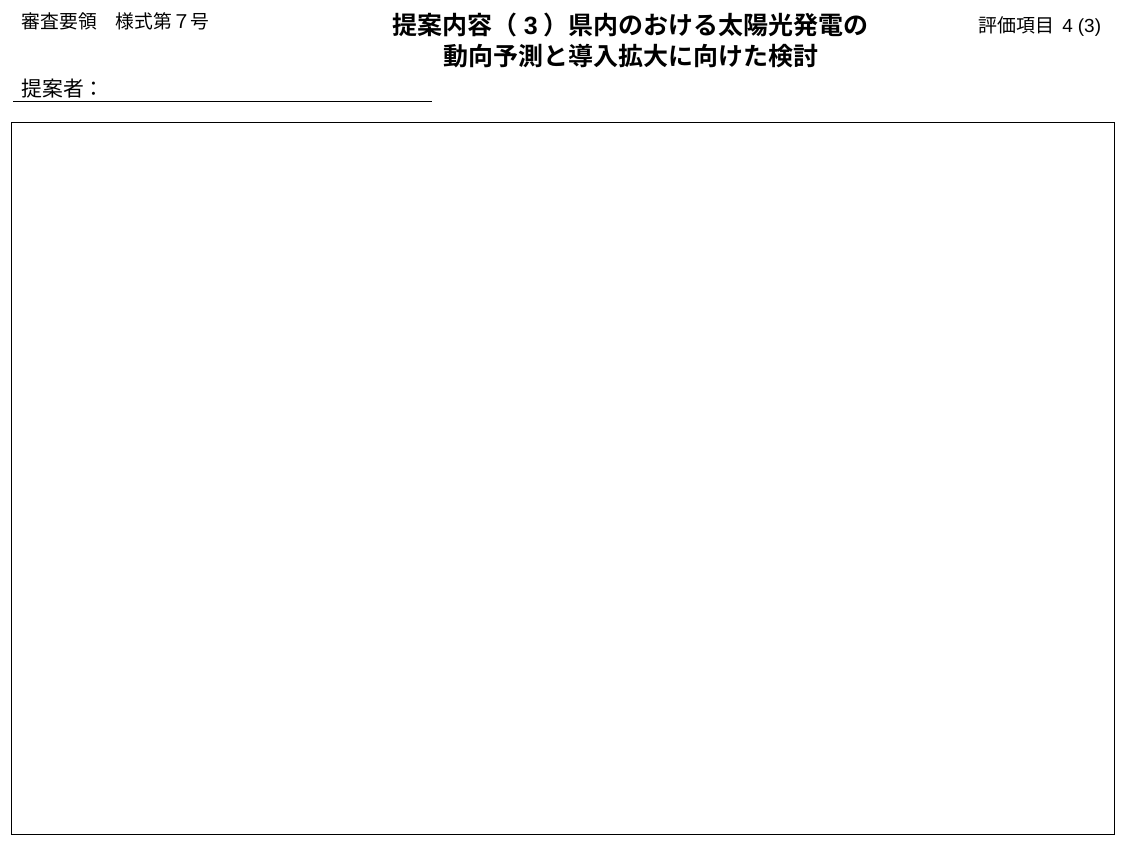

審査要領　様式第７号
提案内容（3）県内のおける太陽光発電の
動向予測と導入拡大に向けた検討
評価項目 4 (3)
提案者：